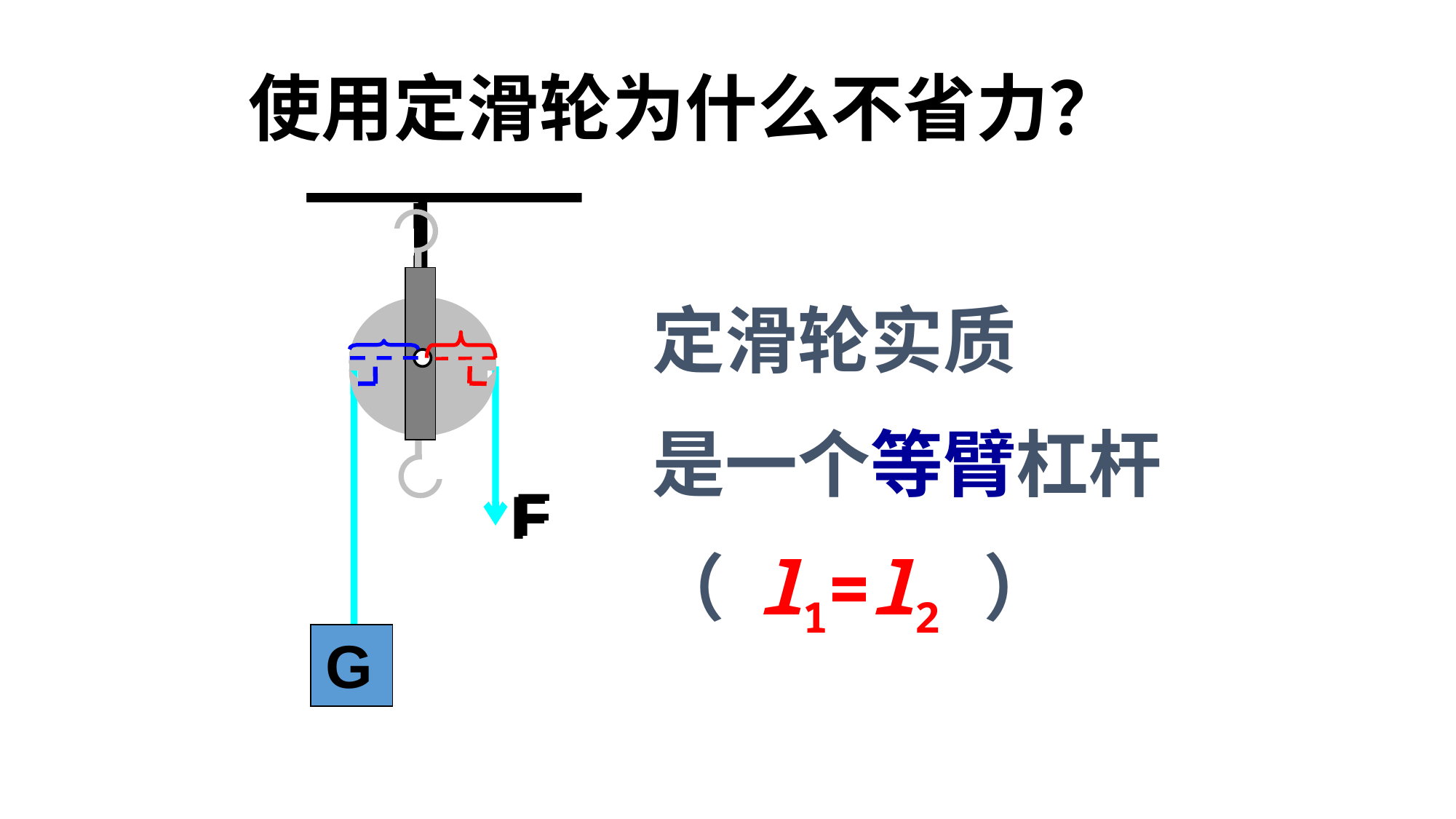

使用定滑轮为什么不省力？

r
r
定滑轮实质
是一个等臂杠杆
（ l1=l2 ）

O

F
F
G